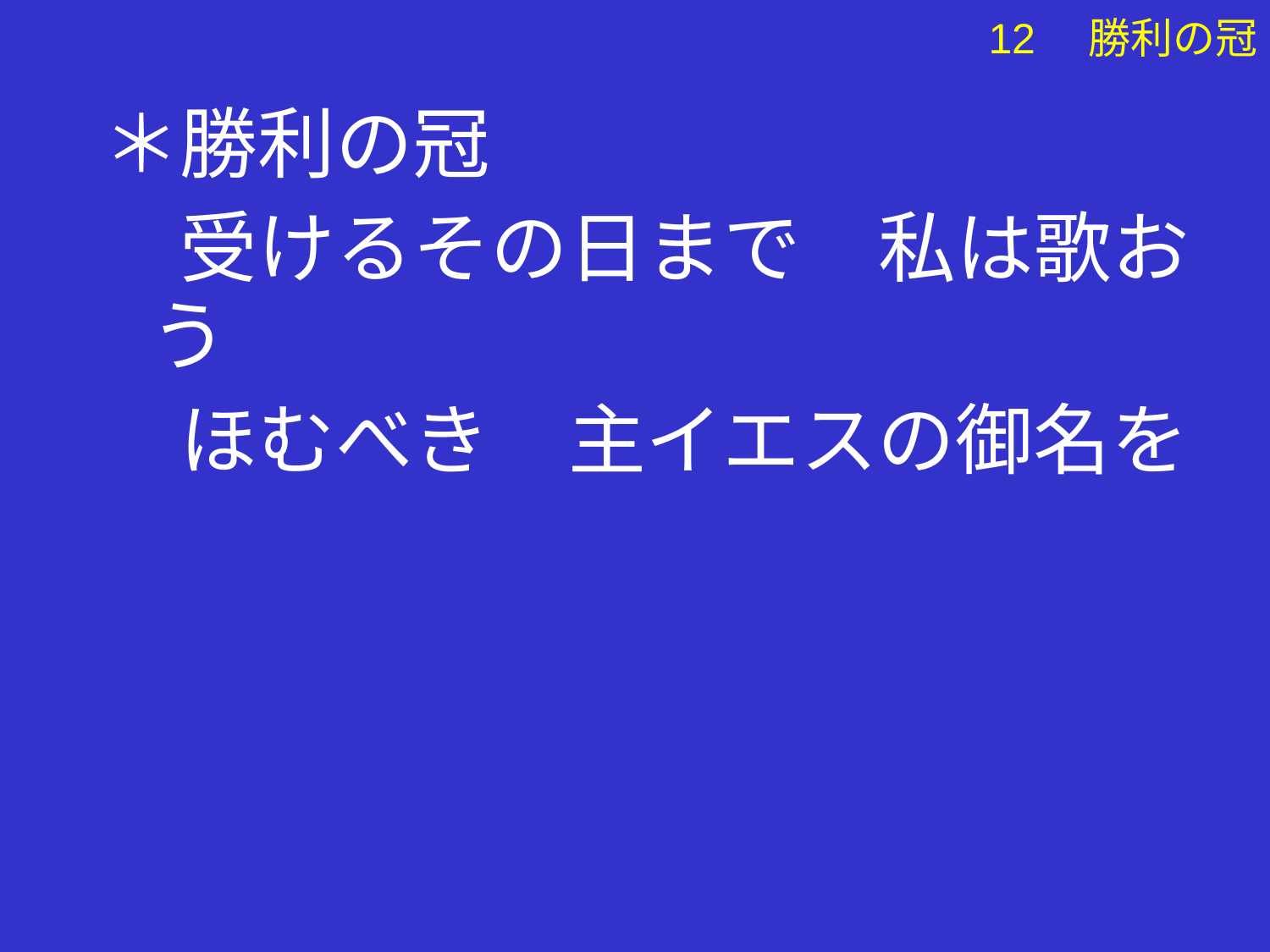

＊勝利の冠
　受けるその日まで　私は歌おう
　ほむべき　主イエスの御名を

# 12　勝利の冠